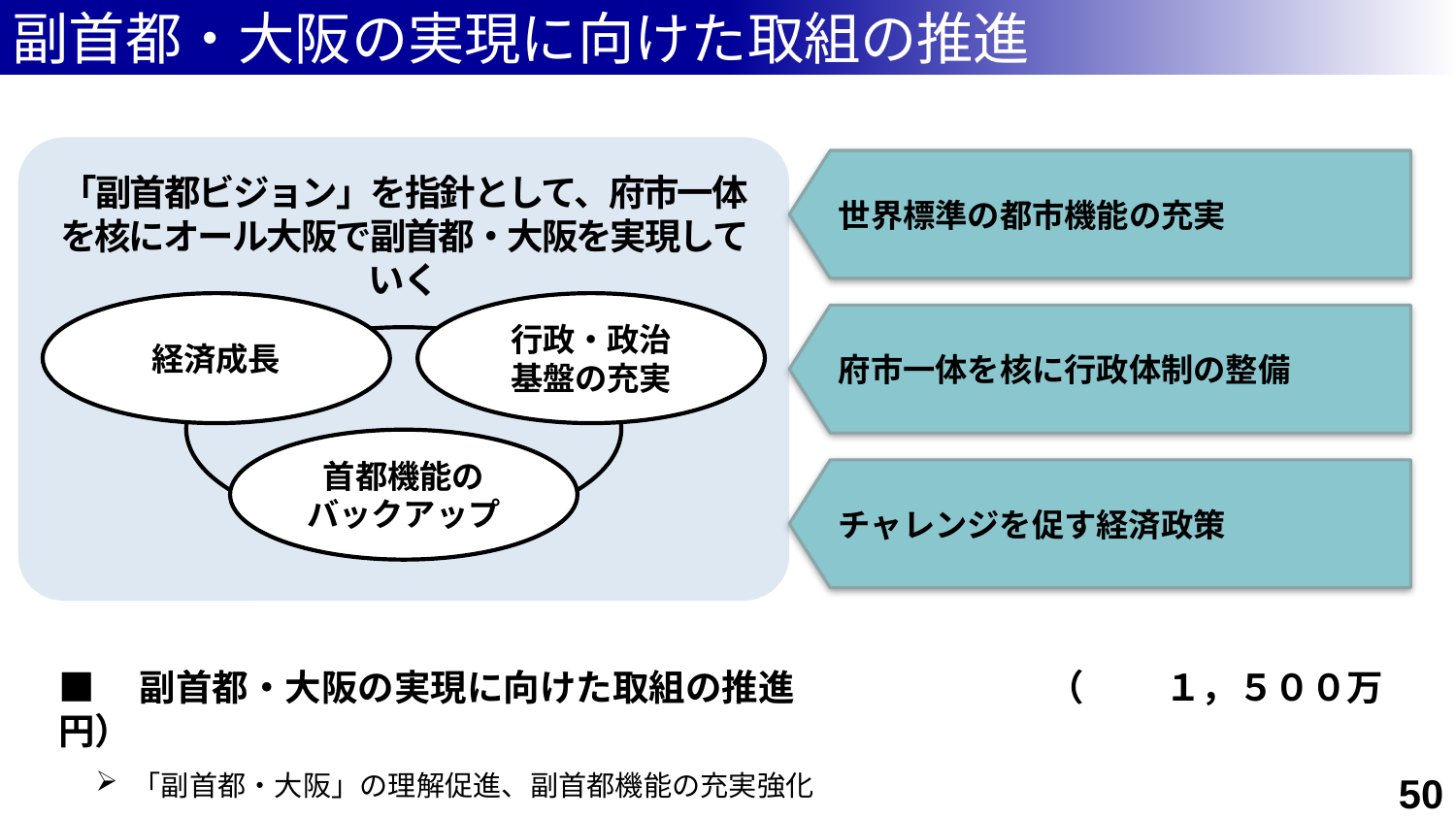

副首都・大阪の実現に向けた取組の推進

「副首都ビジョン」を指針として、府市一体を核にオール大阪で副首都・大阪を実現していく
経済成長
行政・政治
基盤の充実
首都機能のバックアップ

世界標準の都市機能の充実
府市一体を核に行政体制の整備
チャレンジを促す経済政策
■　副首都・大阪の実現に向けた取組の推進             　　　　（　 　１，５００万円）
「副首都・大阪」の理解促進、副首都機能の充実強化
50